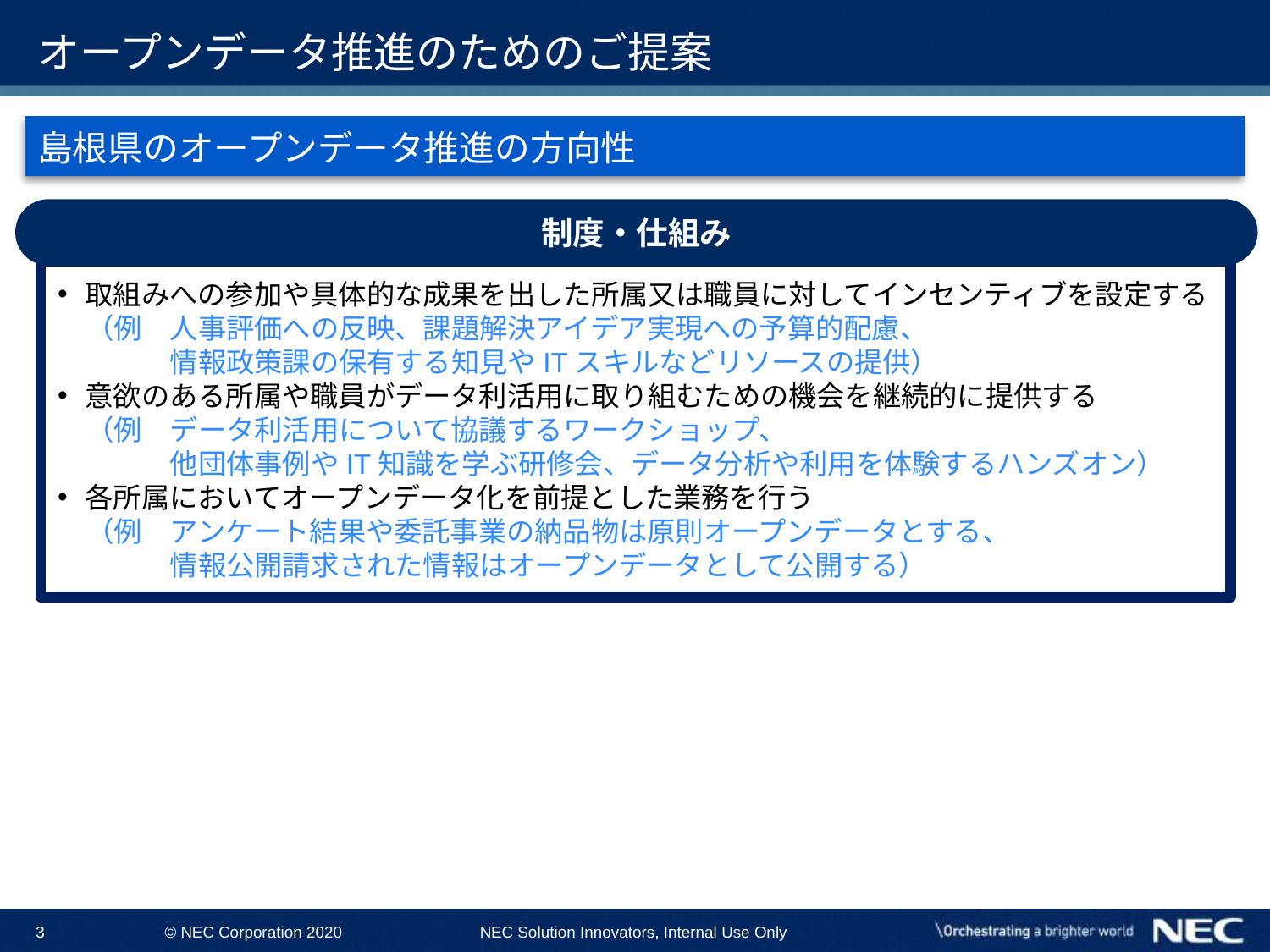

# オープンデータ推進のためのご提案
島根県のオープンデータ推進の方向性
制度・仕組み
取組みへの参加や具体的な成果を出した所属又は職員に対してインセンティブを設定する
　（例　人事評価への反映、課題解決アイデア実現への予算的配慮、
　　　　情報政策課の保有する知見やITスキルなどリソースの提供）
意欲のある所属や職員がデータ利活用に取り組むための機会を継続的に提供する
　（例　データ利活用について協議するワークショップ、
　　　　他団体事例やIT知識を学ぶ研修会、データ分析や利用を体験するハンズオン）
各所属においてオープンデータ化を前提とした業務を行う
　（例　アンケート結果や委託事業の納品物は原則オープンデータとする、
　　　　情報公開請求された情報はオープンデータとして公開する）